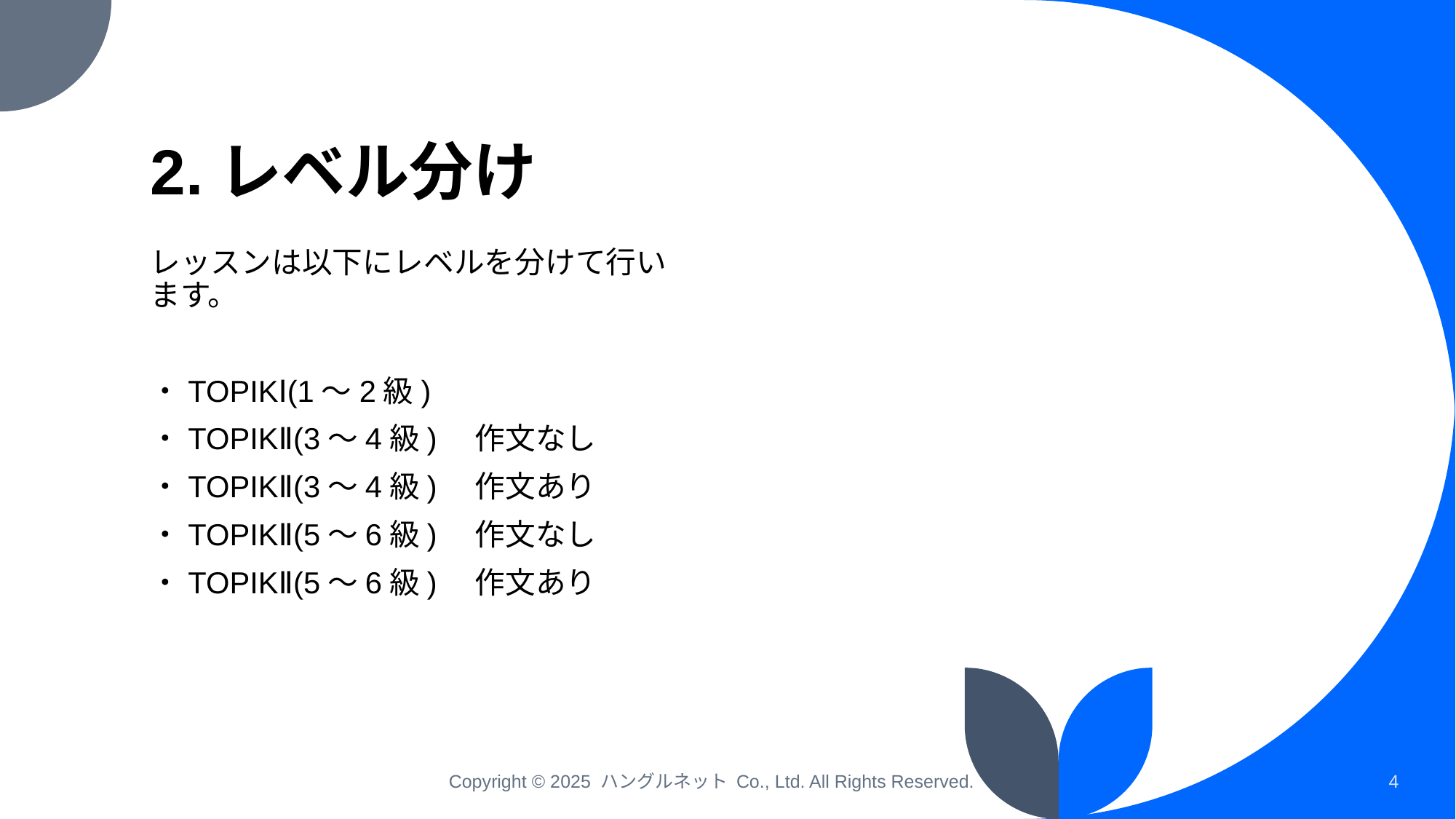

# 2.レベル分け
レッスンは以下にレベルを分けて行います。

・TOPIKⅠ(1～2級)
・TOPIKⅡ(3～4級)　作文なし
・TOPIKⅡ(3～4級)　作文あり
・TOPIKⅡ(5～6級)　作文なし
・TOPIKⅡ(5～6級)　作文あり

Copyright © 2025 ハングルネット Co., Ltd. All Rights Reserved.
4